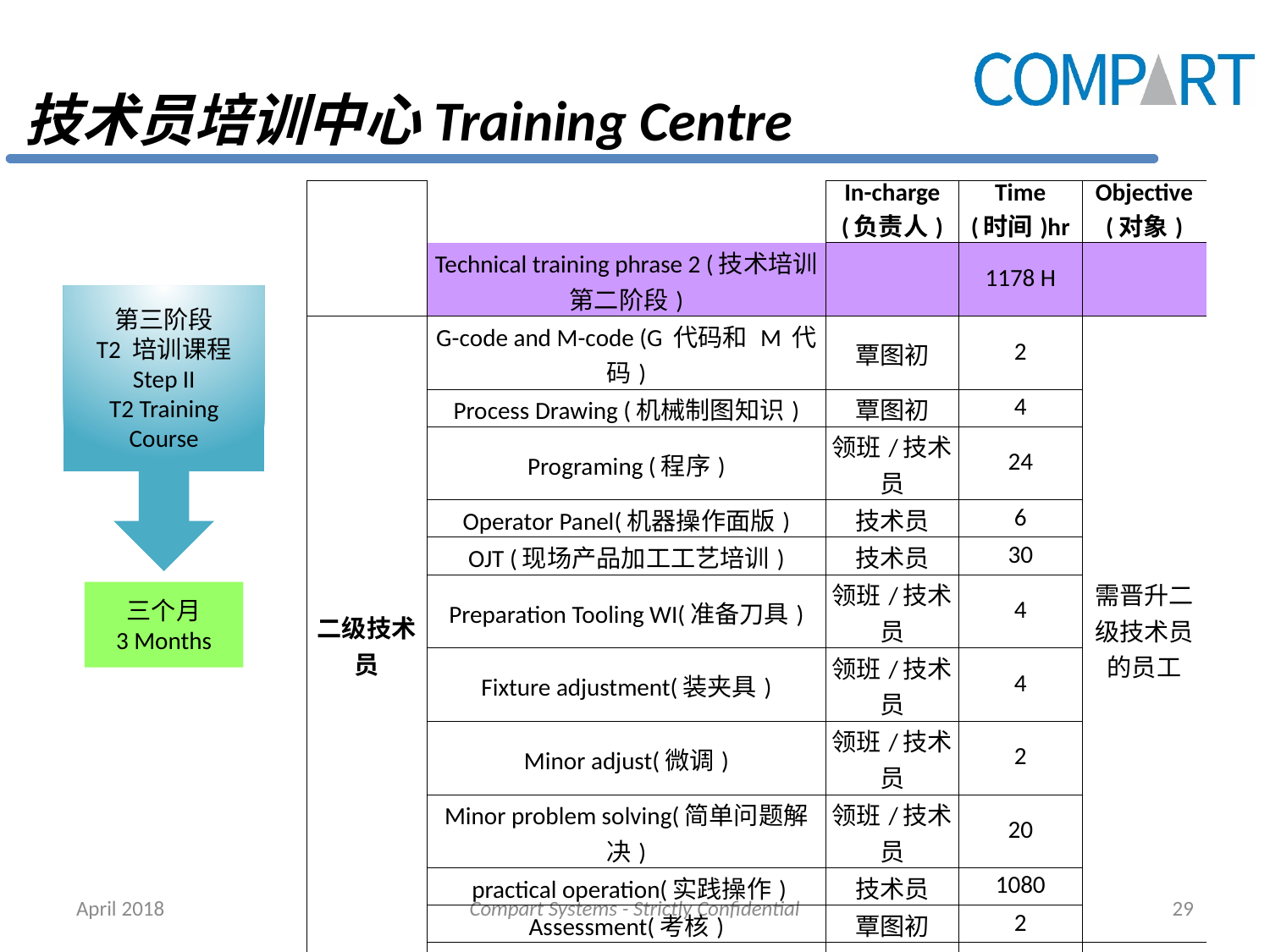

# 技术员培训中心Training Centre
|  |  | In-charge (负责人) | Time (时间)hr | Objective (对象) |
| --- | --- | --- | --- | --- |
|  | Technical training phrase 2 (技术培训第二阶段) |  | 1178 H |  |
| 二级技术员 | G-code and M-code (G 代码和 M 代码) | 覃图初 | 2 | 需晋升二级技术员的员工 |
|  | Process Drawing (机械制图知识) | 覃图初 | 4 |  |
|  | Programing (程序) | 领班/技术员 | 24 |  |
|  | Operator Panel(机器操作面版) | 技术员 | 6 |  |
|  | OJT (现场产品加工工艺培训) | 技术员 | 30 |  |
|  | Preparation Tooling WI(准备刀具) | 领班/技术员 | 4 |  |
|  | Fixture adjustment(装夹具) | 领班/技术员 | 4 |  |
|  | Minor adjust(微调) | 领班/技术员 | 2 |  |
|  | Minor problem solving(简单问题解决) | 领班/技术员 | 20 |  |
|  | practical operation(实践操作) | 技术员 | 1080 |  |
|  | Assessment(考核) | 覃图初 | 2 |  |
|  |  |  |  |  |
第三阶段
T2 培训课程
Step II
T2 Training Course
三个月
3 Months

April 2018
Compart Systems - Strictly Confidential
29